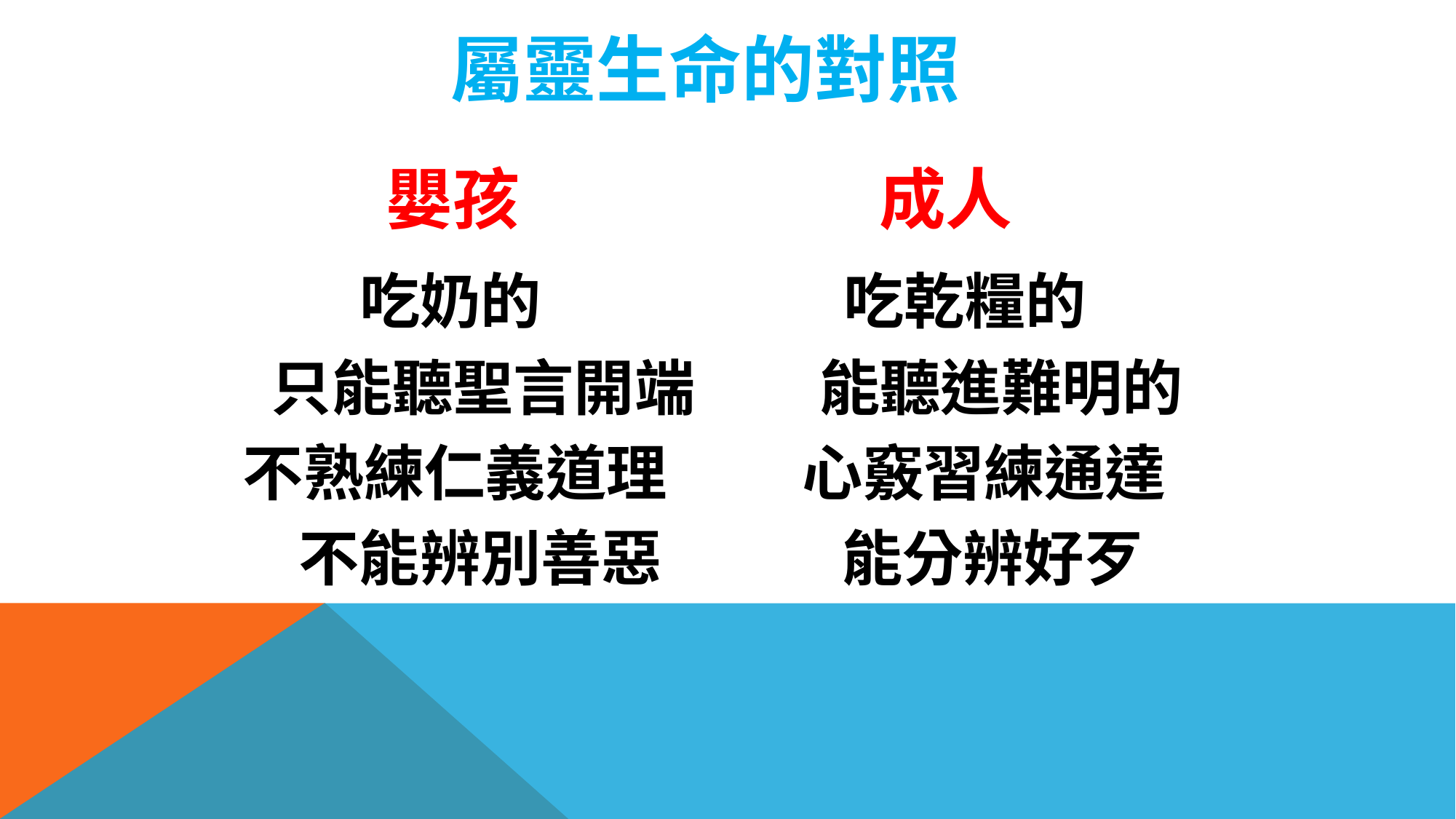

# 屬靈生命的對照
	 嬰孩     	 	      成人
      吃奶的			    吃乾糧的
 只能聽聖言開端         能聽進難明的
不熟練仁義道理		 心竅習練通達
   不能辨別善惡             能分辨好歹